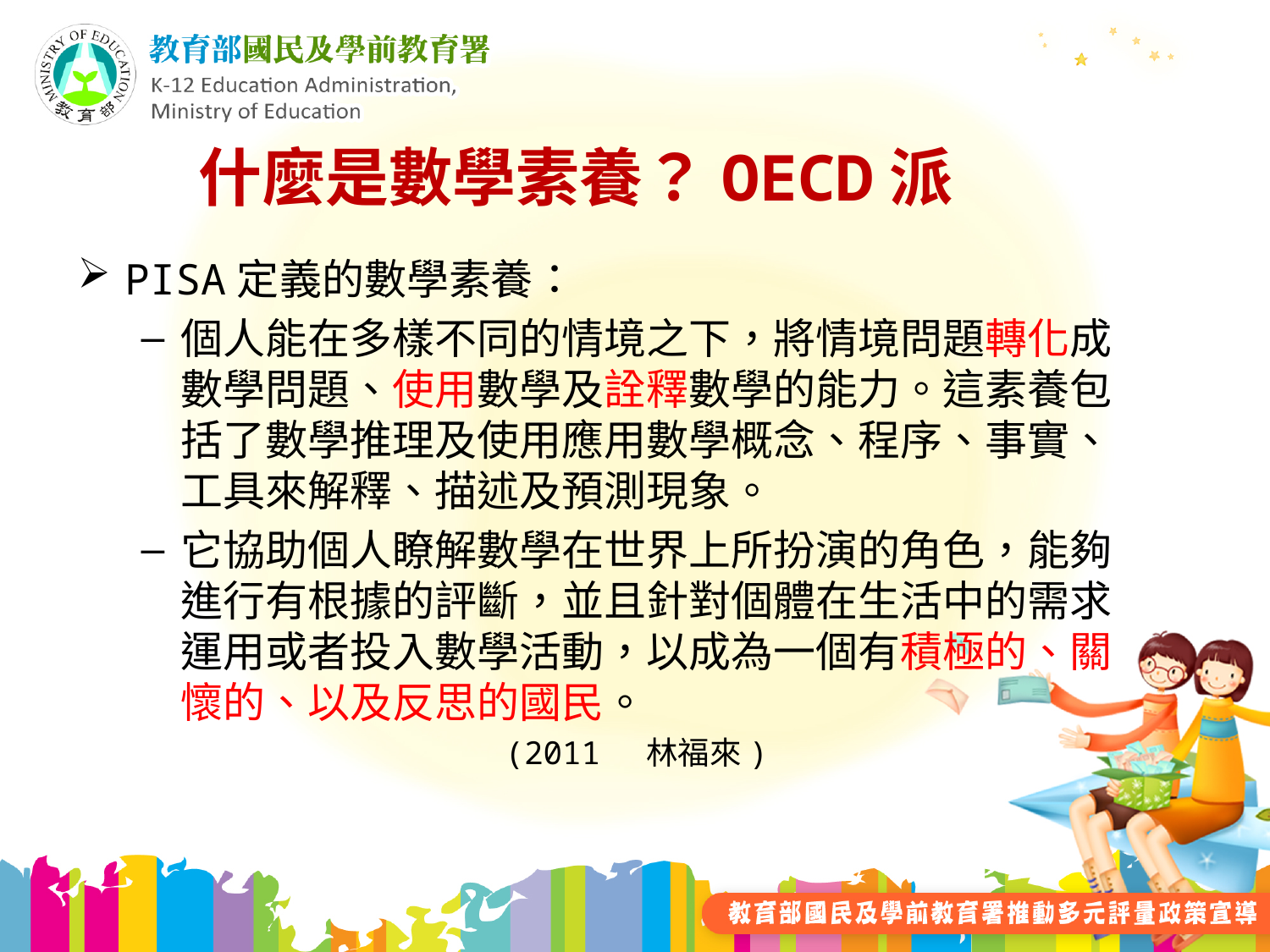

# 什麼是數學素養？OECD派
PISA定義的數學素養：
個人能在多樣不同的情境之下，將情境問題轉化成數學問題、使用數學及詮釋數學的能力。這素養包括了數學推理及使用應用數學概念、程序、事實、工具來解釋、描述及預測現象。
它協助個人瞭解數學在世界上所扮演的角色，能夠進行有根據的評斷，並且針對個體在生活中的需求運用或者投入數學活動，以成為一個有積極的、關懷的、以及反思的國民。
(2011  林福來)